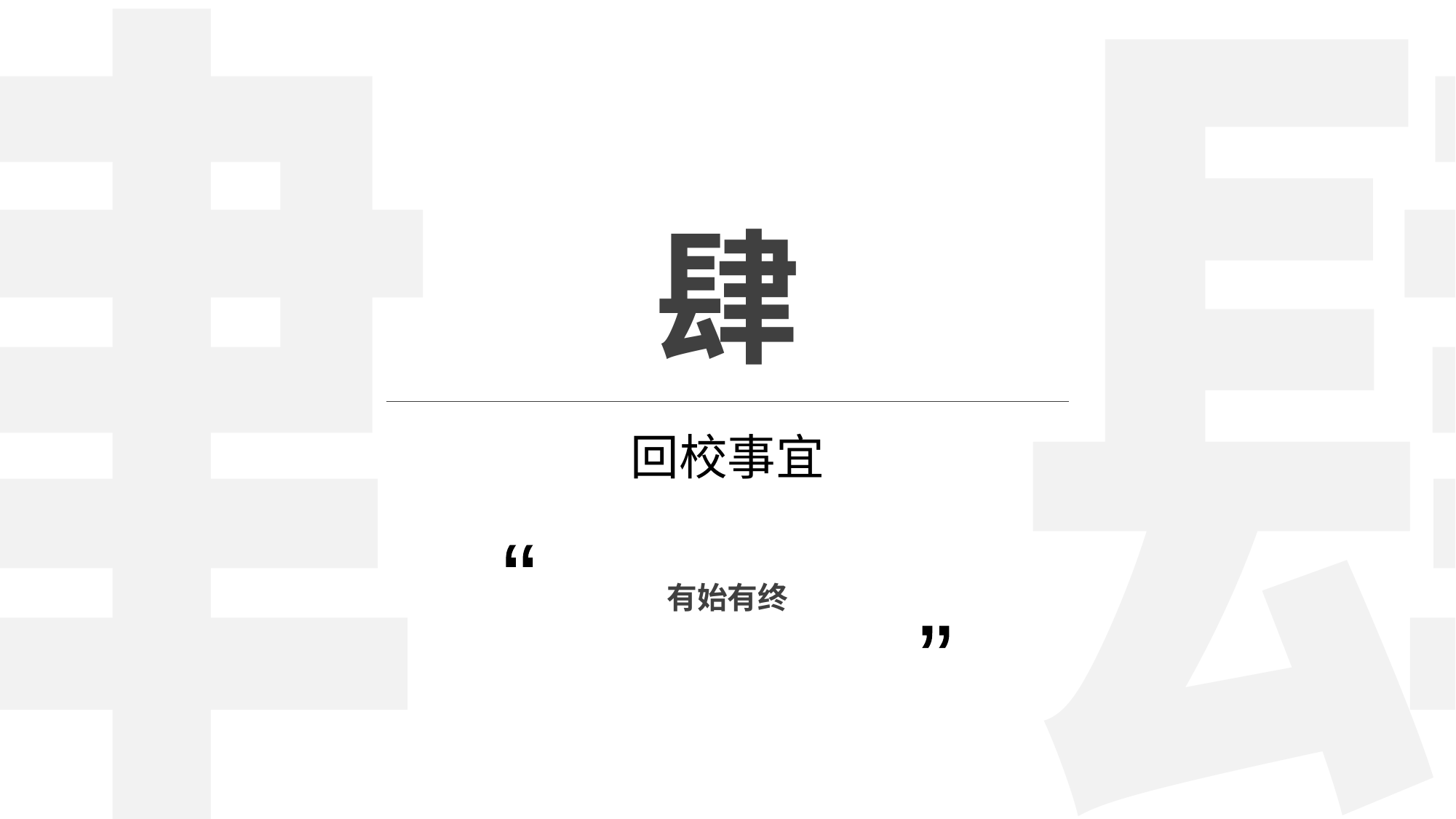

肆
肆
肆
回校事宜
“
”
有始有终